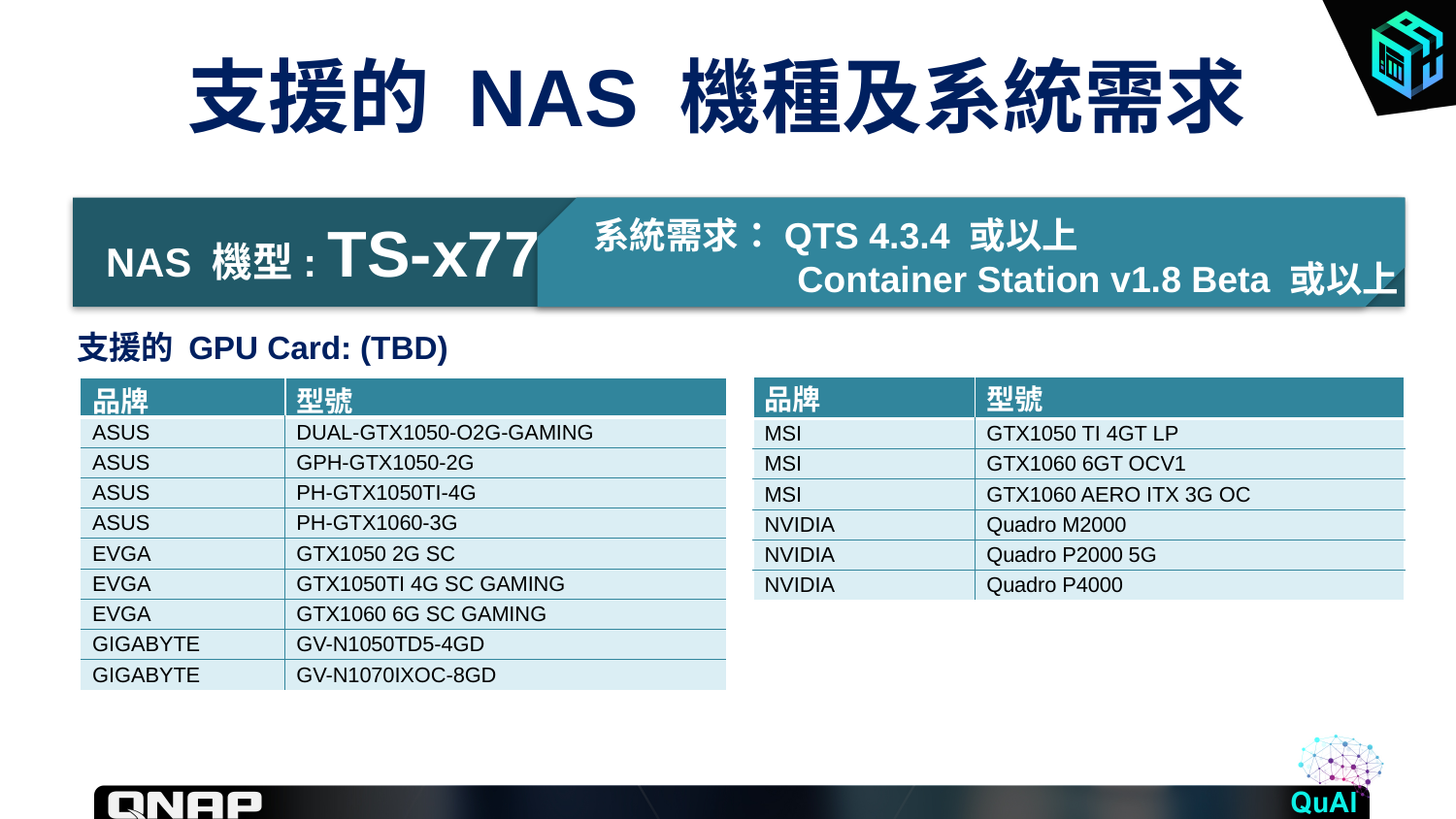

# 支援的 NAS 機種及系統需求

NAS 機型: TS-x77

系統需求：QTS 4.3.4 或以上
                    Container Station v1.8 Beta 或以上

支援的 GPU Card: (TBD)
| 品牌 | 型號 |
| --- | --- |
| MSI | GTX1050 TI 4GT LP |
| MSI | GTX1060 6GT OCV1 |
| MSI | GTX1060 AERO ITX 3G OC |
| NVIDIA | Quadro M2000 |
| NVIDIA | Quadro P2000 5G |
| NVIDIA | Quadro P4000 |
| 品牌 | 型號 |
| --- | --- |
| ASUS | DUAL-GTX1050-O2G-GAMING |
| ASUS | GPH-GTX1050-2G |
| ASUS | PH-GTX1050TI-4G |
| ASUS | PH-GTX1060-3G |
| EVGA | GTX1050 2G SC |
| EVGA | GTX1050TI 4G SC GAMING |
| EVGA | GTX1060 6G SC GAMING |
| GIGABYTE | GV-N1050TD5-4GD |
| GIGABYTE | GV-N1070IXOC-8GD |